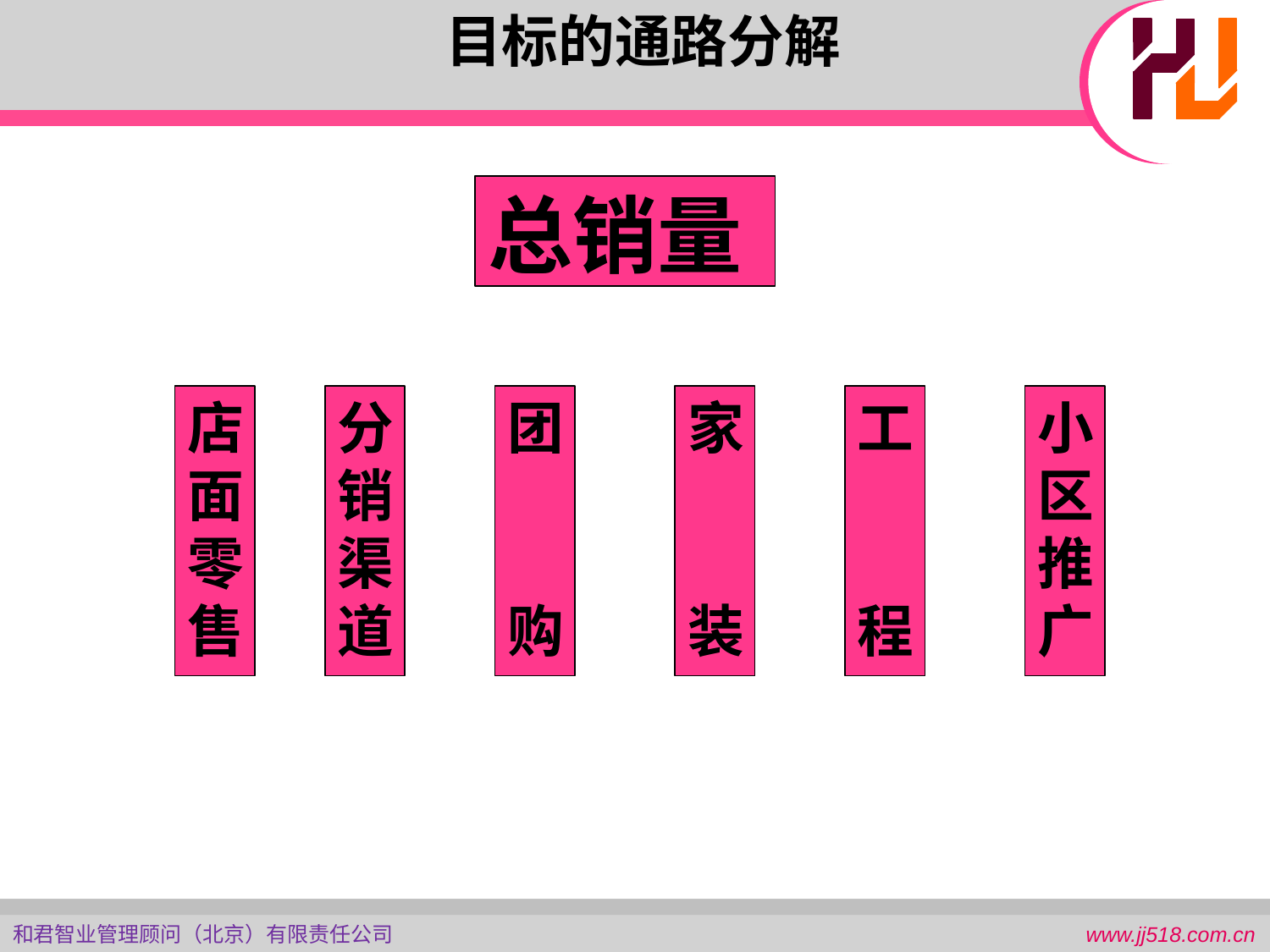

# 目标的通路分解
总销量
店
面
零
售
分销渠道
团

购
家

装
工

程
小区推广